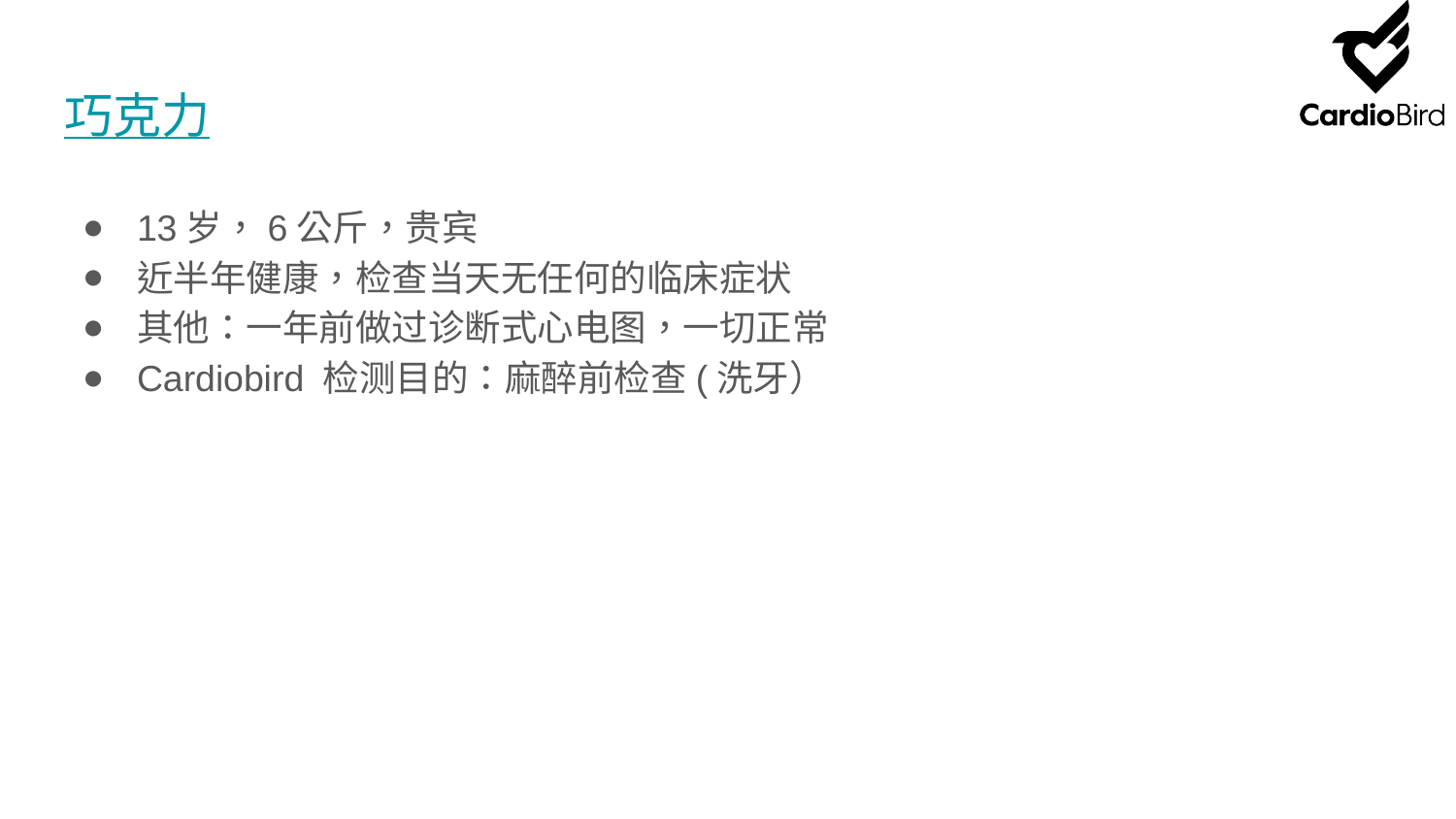

# 巧克力

13岁，6公斤，贵宾
近半年健康，检查当天无任何的临床症状
其他：一年前做过诊断式心电图，一切正常
Cardiobird 检测目的：麻醉前检查(洗牙）